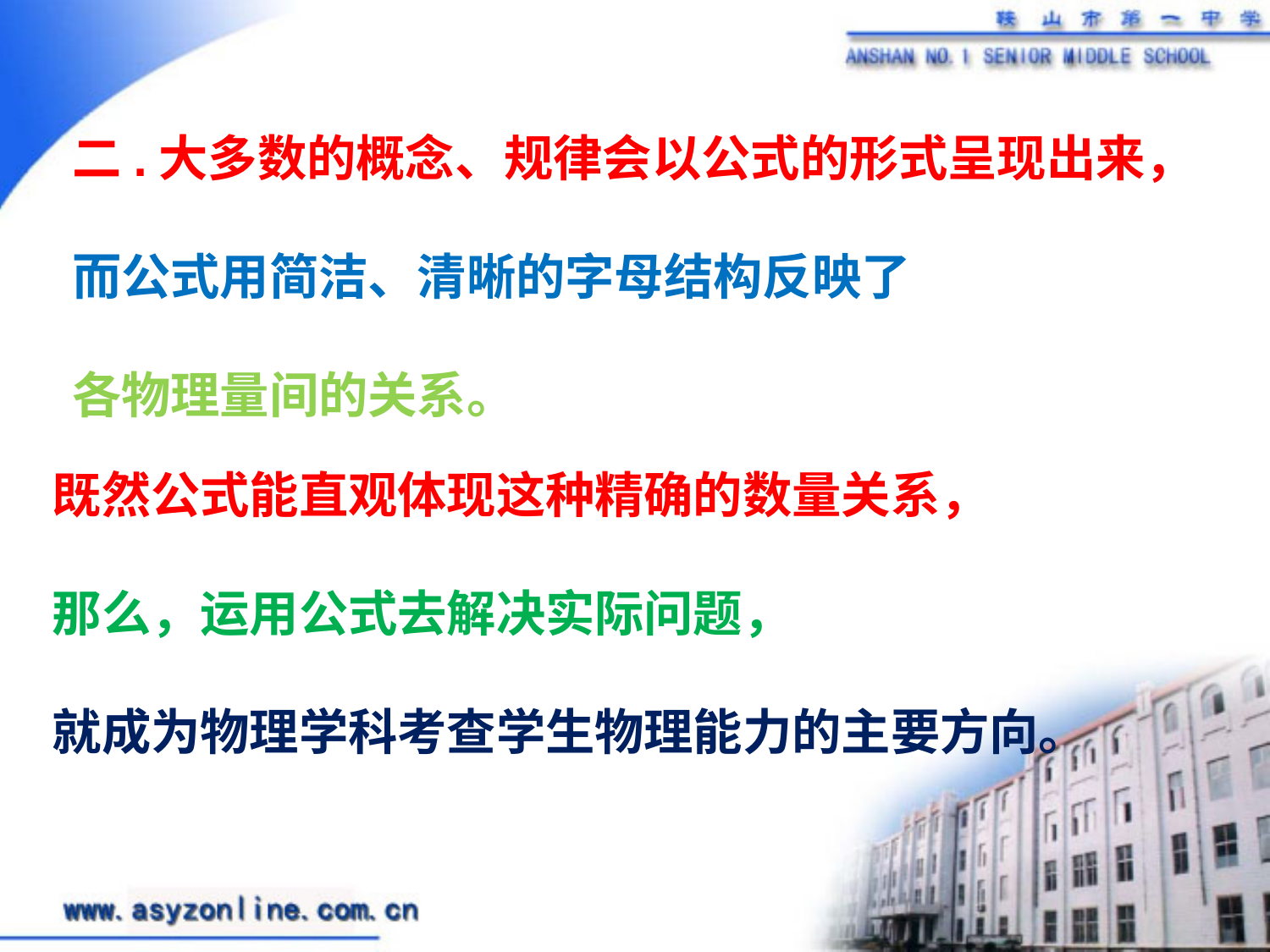

二.大多数的概念、规律会以公式的形式呈现出来，

而公式用简洁、清晰的字母结构反映了

各物理量间的关系。
既然公式能直观体现这种精确的数量关系，

那么，运用公式去解决实际问题，

就成为物理学科考查学生物理能力的主要方向。